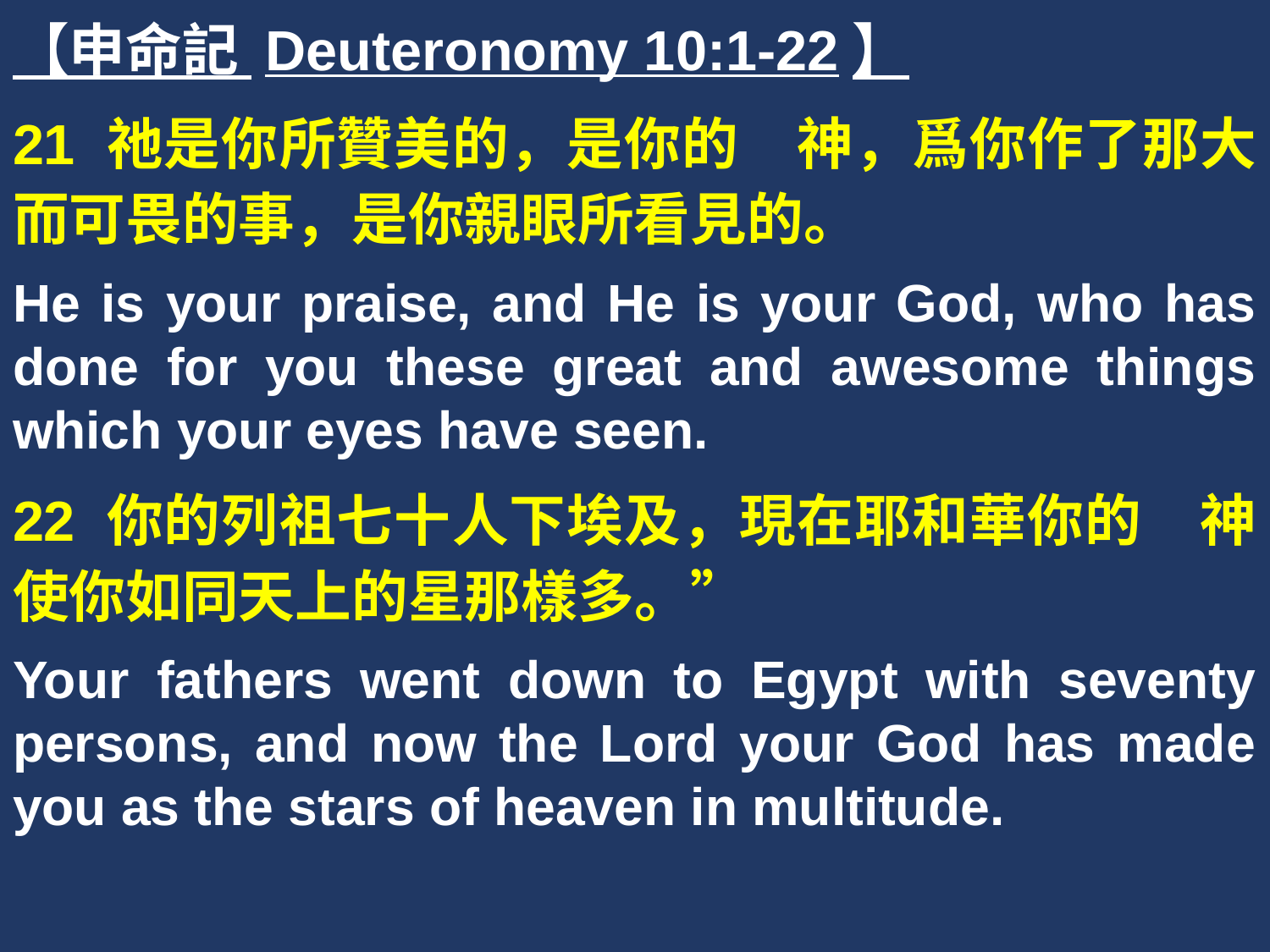

【申命記 Deuteronomy 10:1-22】
21 祂是你所贊美的，是你的　神，爲你作了那大而可畏的事，是你親眼所看見的。
He is your praise, and He is your God, who has done for you these great and awesome things which your eyes have seen.
22 你的列祖七十人下埃及，現在耶和華你的　神使你如同天上的星那樣多。”
Your fathers went down to Egypt with seventy persons, and now the Lord your God has made you as the stars of heaven in multitude.